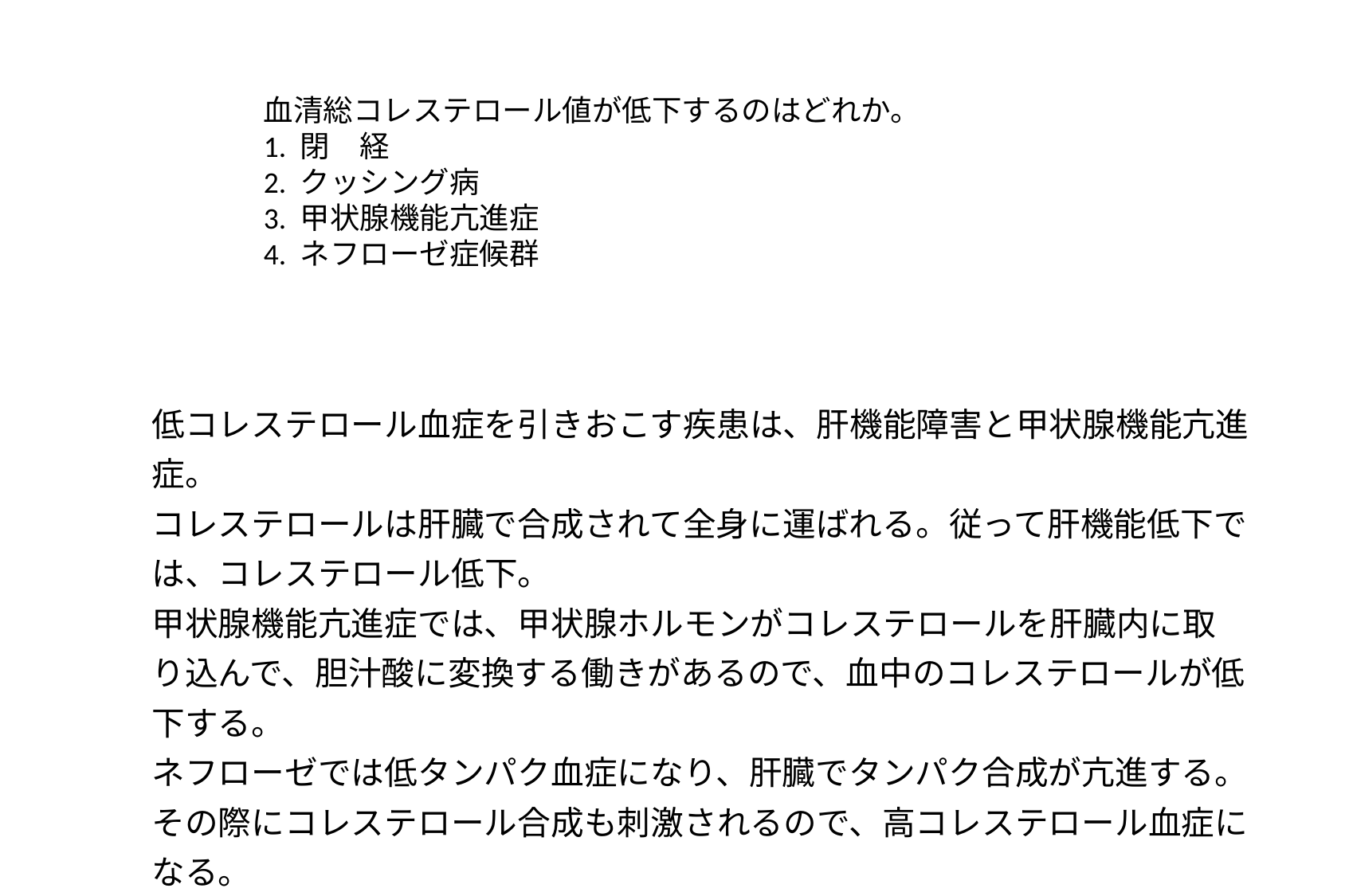

血清総コレステロール値が低下するのはどれか。
1. 閉　経
2. クッシング病
3. 甲状腺機能亢進症
4. ネフローゼ症候群
低コレステロール血症を引きおこす疾患は、肝機能障害と甲状腺機能亢進症。
コレステロールは肝臓で合成されて全身に運ばれる。従って肝機能低下では、コレステロール低下。
甲状腺機能亢進症では、甲状腺ホルモンがコレステロールを肝臓内に取り込んで、胆汁酸に変換する働きがあるので、血中のコレステロールが低下する。
ネフローゼでは低タンパク血症になり、肝臓でタンパク合成が亢進する。その際にコレステロール合成も刺激されるので、高コレステロール血症になる。